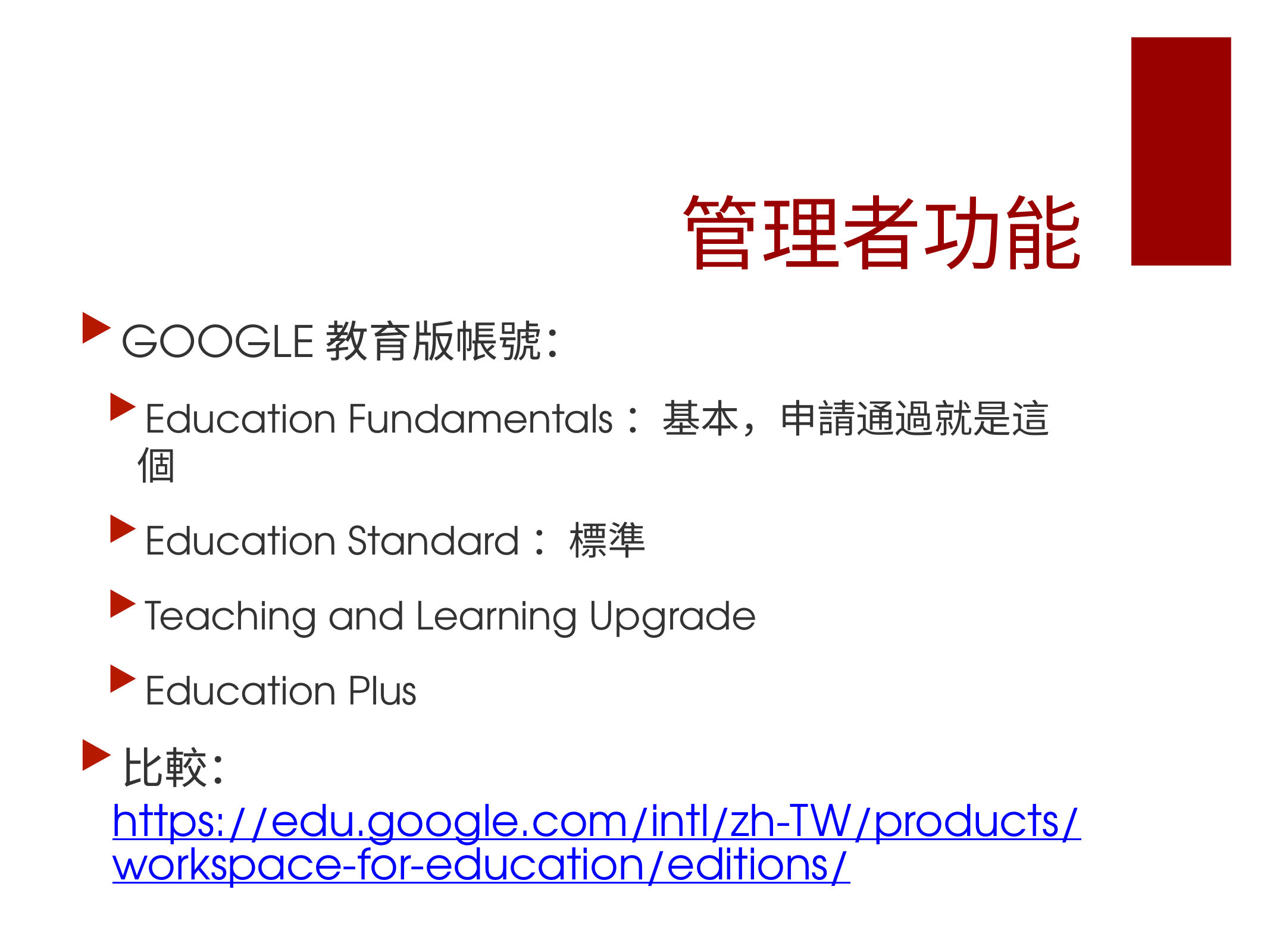

# 管理者功能
GOOGLE教育版帳號：
Education Fundamentals：基本，申請通過就是這個
Education Standard：標準
Teaching and Learning Upgrade
Education Plus
比較：https://edu.google.com/intl/zh-TW/products/workspace-for-education/editions/